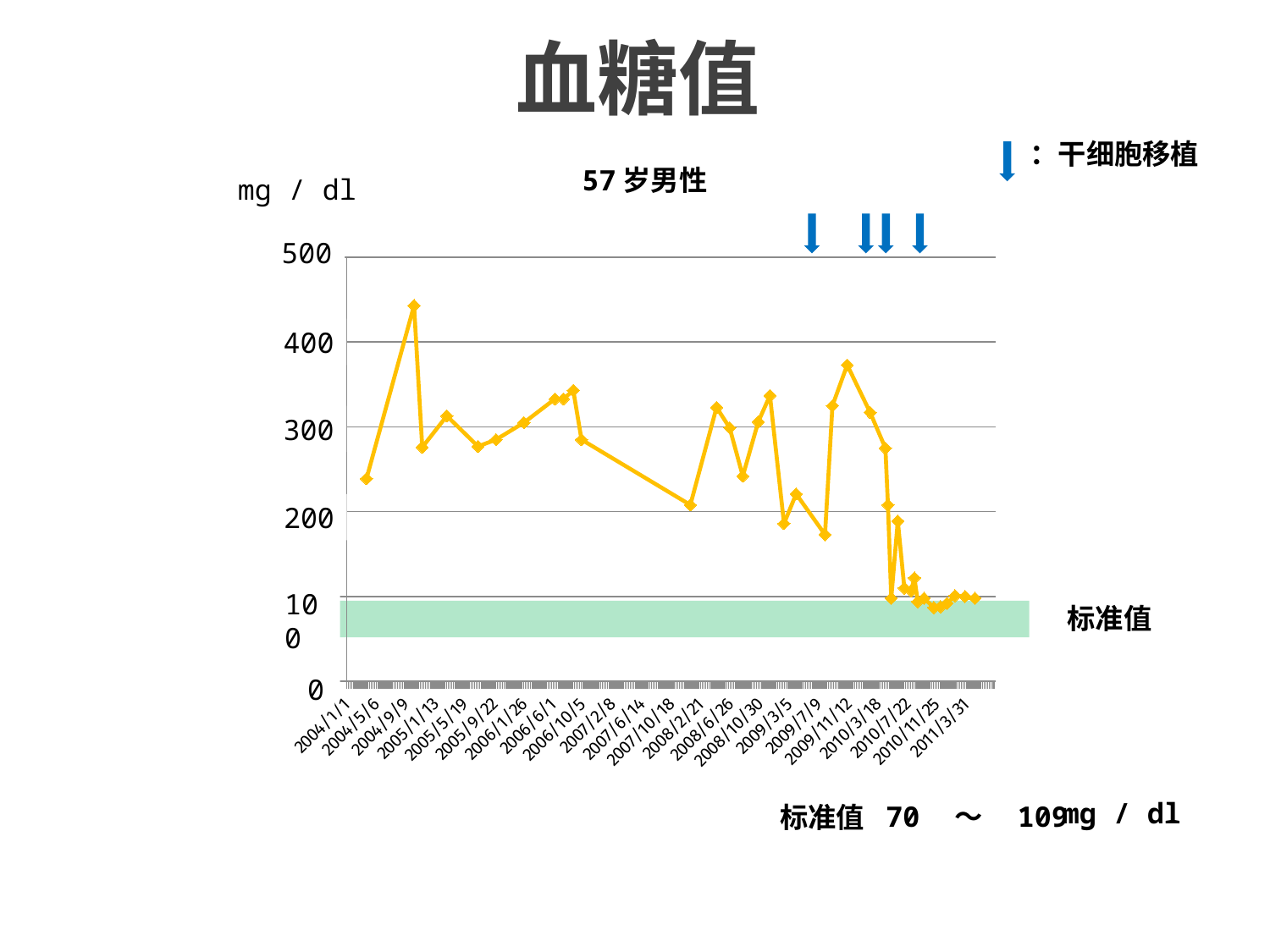

血糖值
：干细胞移植

57岁男性
mg / dl

500

### Chart

| Category | Glu |
|---|---|
| 38071 | 239.0 |
| 38274 | 443.0 |
| 38309 | 276.0 |
| 38414 | 313.0 |
| 38547 | 277.0 |
| 38624 | 285.0 |
|  | None |
| 38743 | 305.0 |
| 38876 | 333.0 |
| 38989 | 285.0 |
| 38743 | 305.0 |
| 38876 | 333.0 |
| 38912 | 333.0 |
| 38954 | 343.0 |
| 39454 | 208.0 |
| 39566 | 323.0 |
| 39622 | 299.0 |
| 39678 | 242.0 |
| 39744 | 306.0 |
| 39794 | 337.0 |
| 39854 | 186.0 |
| 39906 | 221.0 |
|  | None |
| 40029 | 173.0 |
| 40061 | 325.0 |
| 40124 | 373.0 |
| 40222 | 317.0 |
|  | None |
| 40287 | 275.0 |
| 40298 | 208.0 |
| 40312 | 98.0 |
|  | None |
| 40340 | 189.0 |
| 40368 | 110.0 |
| 40397 | 107.0 |
| 40411 | 122.0 |
| 40425 | 94.0 |
| 40452 | 98.0 |
|  | None |
| 40494 | 87.0 |
| 40522 | 88.0 |
| 40550 | 92.0 |
| 40584 | 101.0 |
| 40627 | 100.0 |
| 40669 | 98.0 |
| 40756 | None |
| 40757 | None |
400
300
200
100

标准值

0
mg / dl
70　～　109
标准值